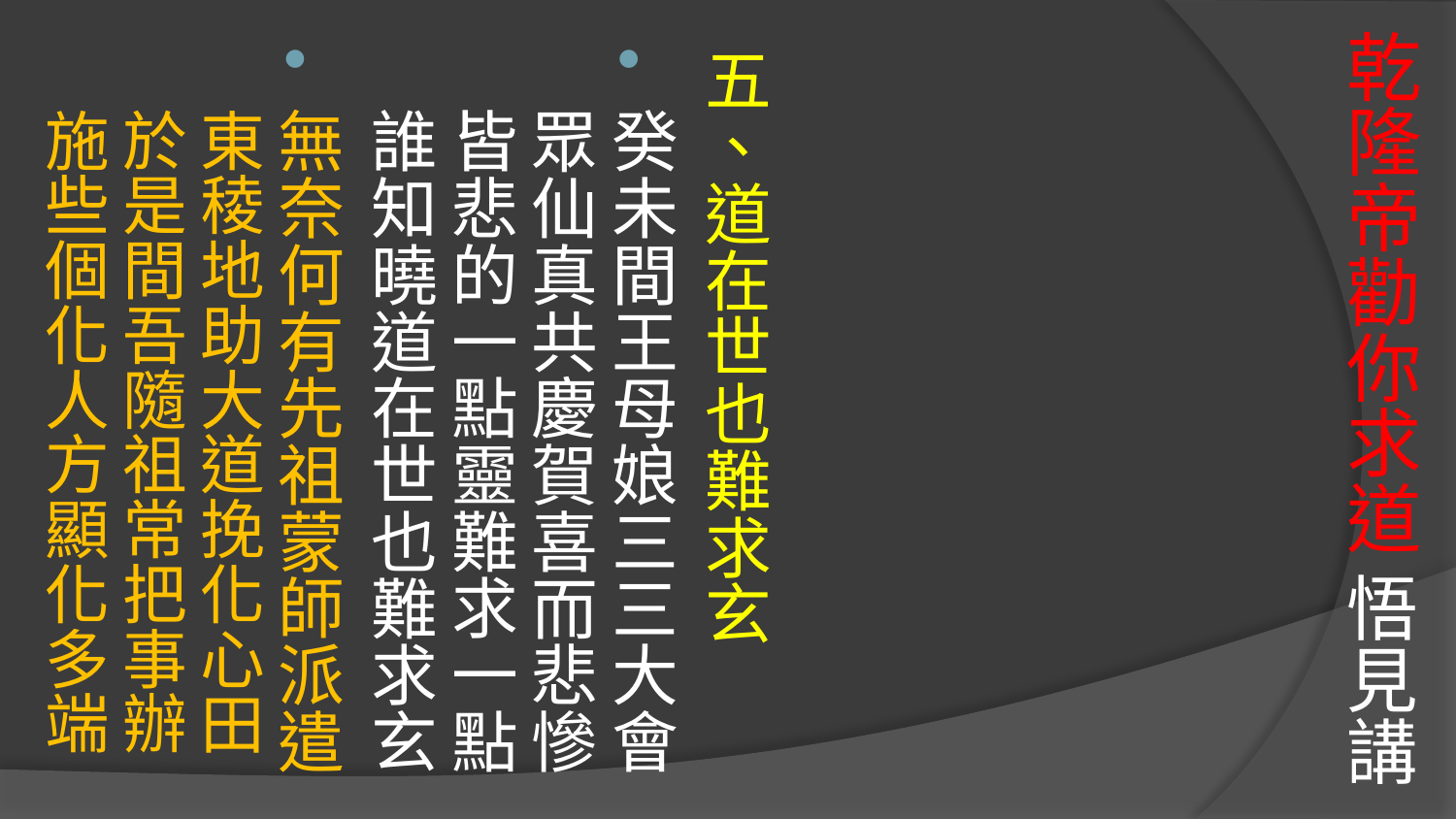

# 乾隆帝勸你求道 悟見講
五、道在世也難求玄
癸未間王母娘三三大會眾仙真共慶賀喜而悲慘
皆悲的一點靈難求一點
誰知曉道在世也難求玄
無奈何有先祖蒙師派遣東稜地助大道挽化心田
於是間吾隨祖常把事辦
施些個化人方顯化多端